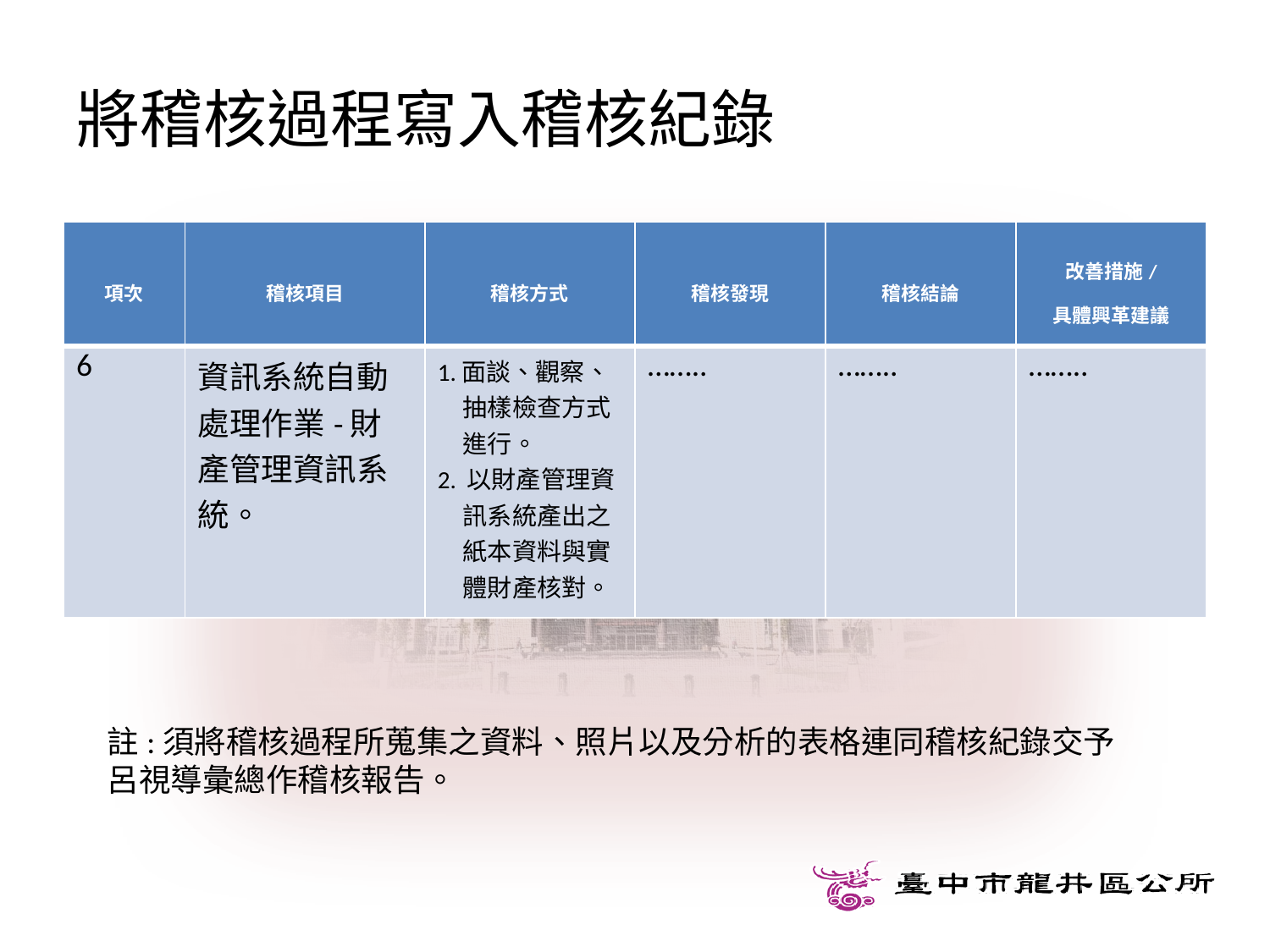

# 將稽核過程寫入稽核紀錄
| 項次 | 稽核項目 | 稽核方式 | 稽核發現 | 稽核結論 | 改善措施/ 具體興革建議 |
| --- | --- | --- | --- | --- | --- |
| 6 | 資訊系統自動處理作業-財產管理資訊系統。 | 1.面談、觀察、抽樣檢查方式進行。 2. 以財產管理資訊系統產出之紙本資料與實體財產核對。 | …….. | …….. | …….. |
註:須將稽核過程所蒐集之資料、照片以及分析的表格連同稽核紀錄交予呂視導彙總作稽核報告。